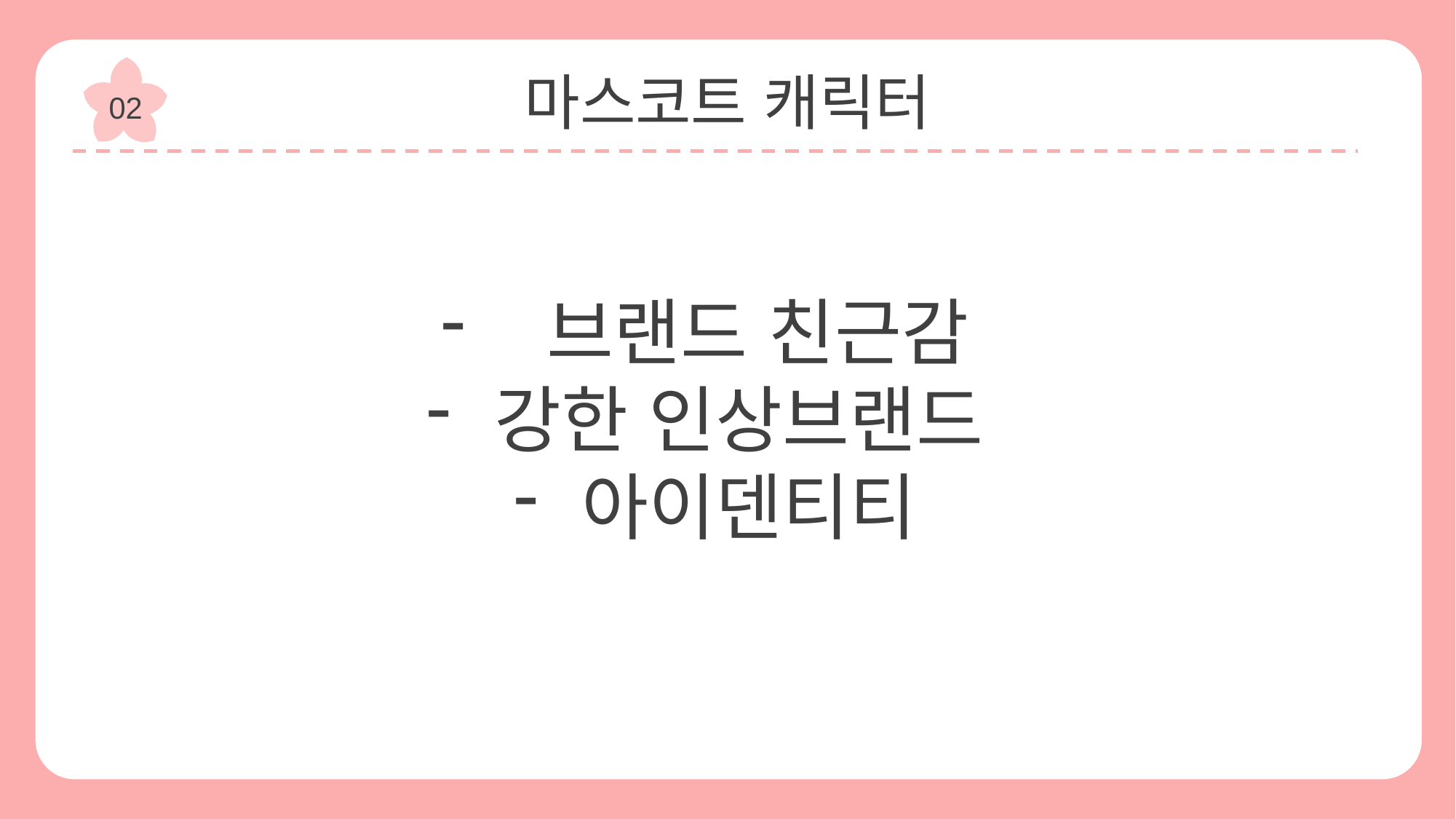

마스코트 캐릭터

02
 브랜드 친근감
강한 인상브랜드
아이덴티티